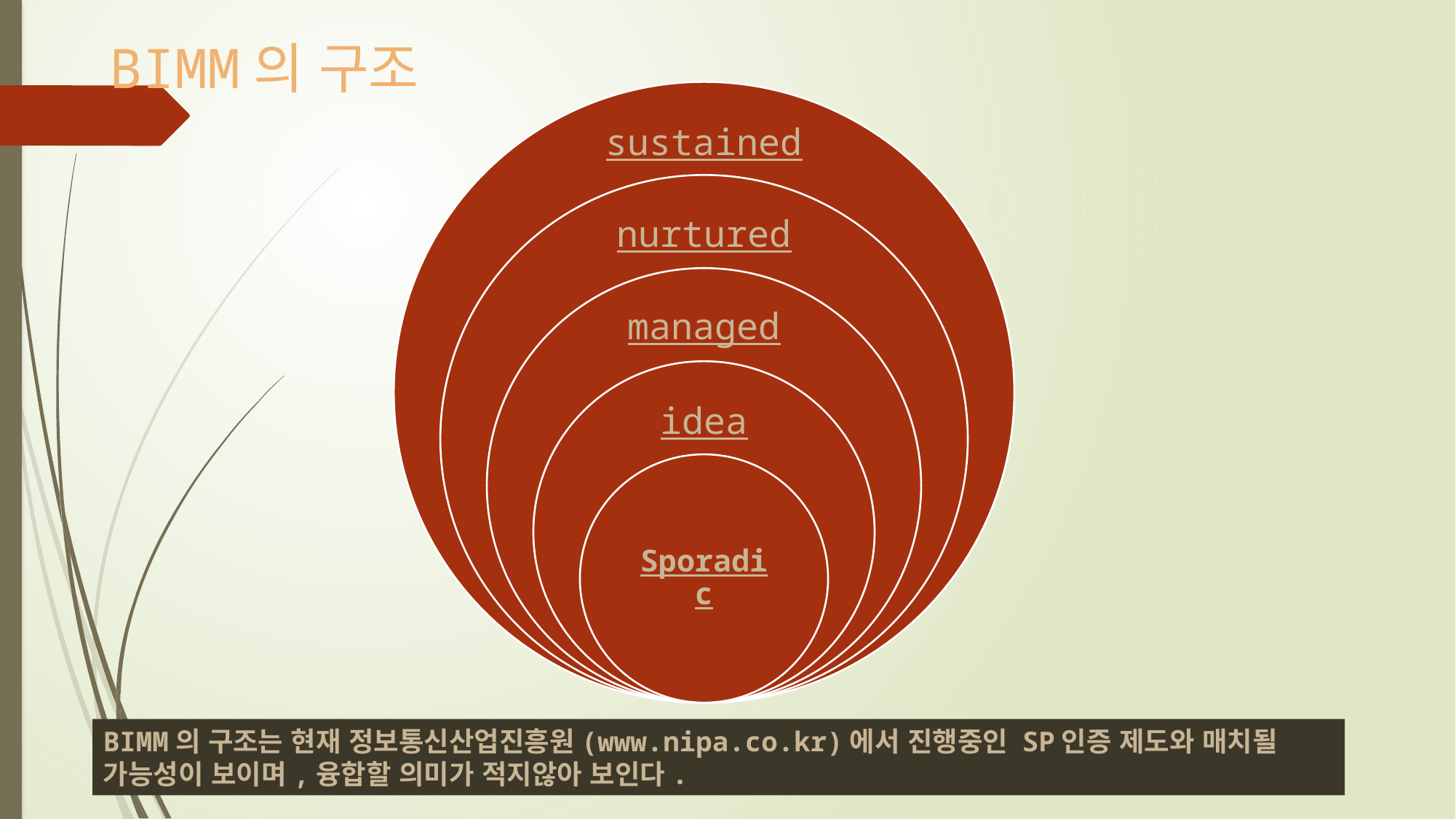

# BIMM의 구조
sustained
nurtured
managed
idea
Sporadic
BIMM의 구조는 현재 정보통신산업진흥원(www.nipa.co.kr)에서 진행중인 SP인증 제도와 매치될 가능성이 보이며,융합할 의미가 적지않아 보인다.